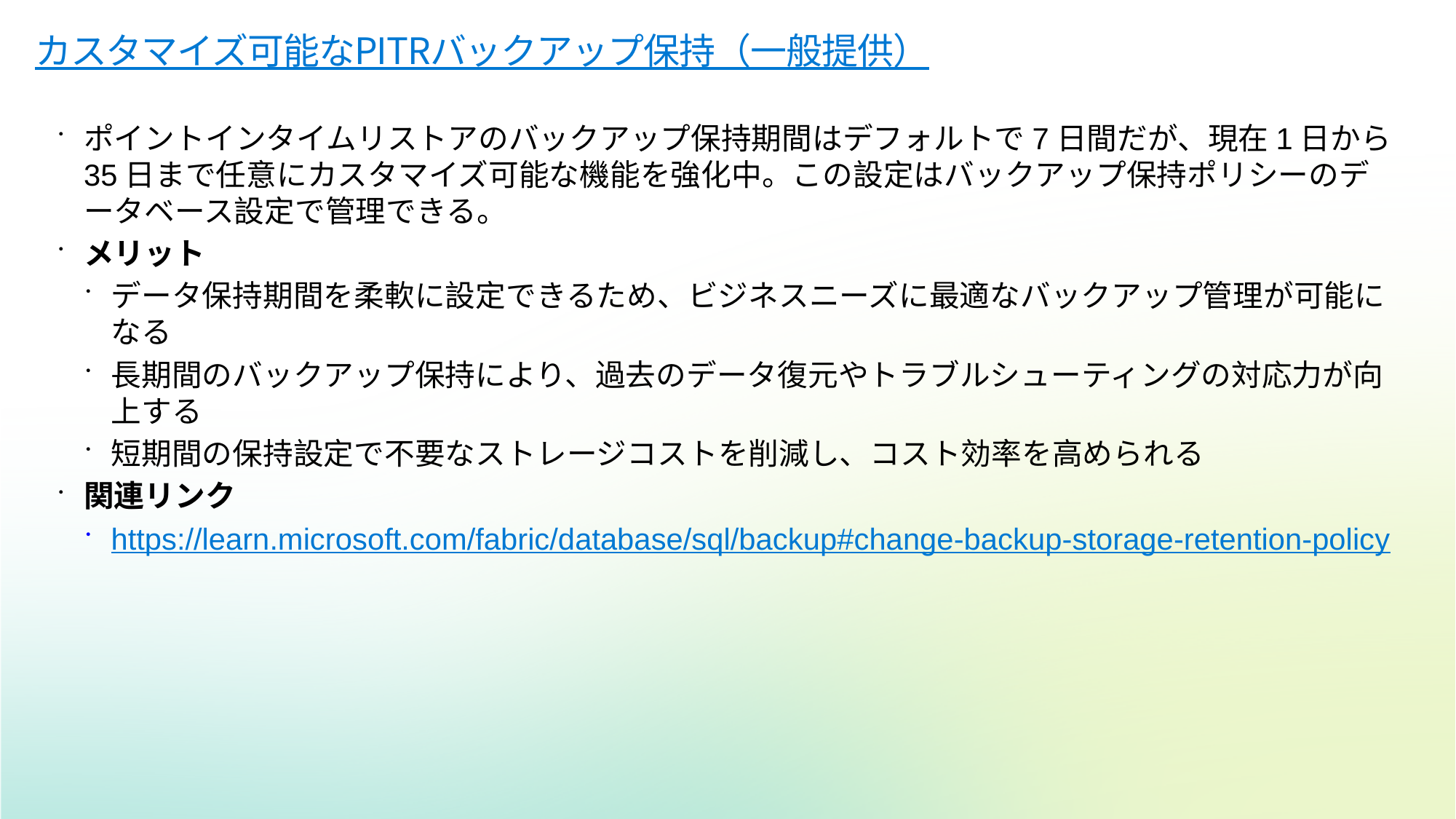

# カスタマイズ可能なPITRバックアップ保持（一般提供）
ポイントインタイムリストアのバックアップ保持期間はデフォルトで7日間だが、現在1日から35日まで任意にカスタマイズ可能な機能を強化中。この設定はバックアップ保持ポリシーのデータベース設定で管理できる。
メリット
データ保持期間を柔軟に設定できるため、ビジネスニーズに最適なバックアップ管理が可能になる
長期間のバックアップ保持により、過去のデータ復元やトラブルシューティングの対応力が向上する
短期間の保持設定で不要なストレージコストを削減し、コスト効率を高められる
関連リンク
https://learn.microsoft.com/fabric/database/sql/backup#change-backup-storage-retention-policy